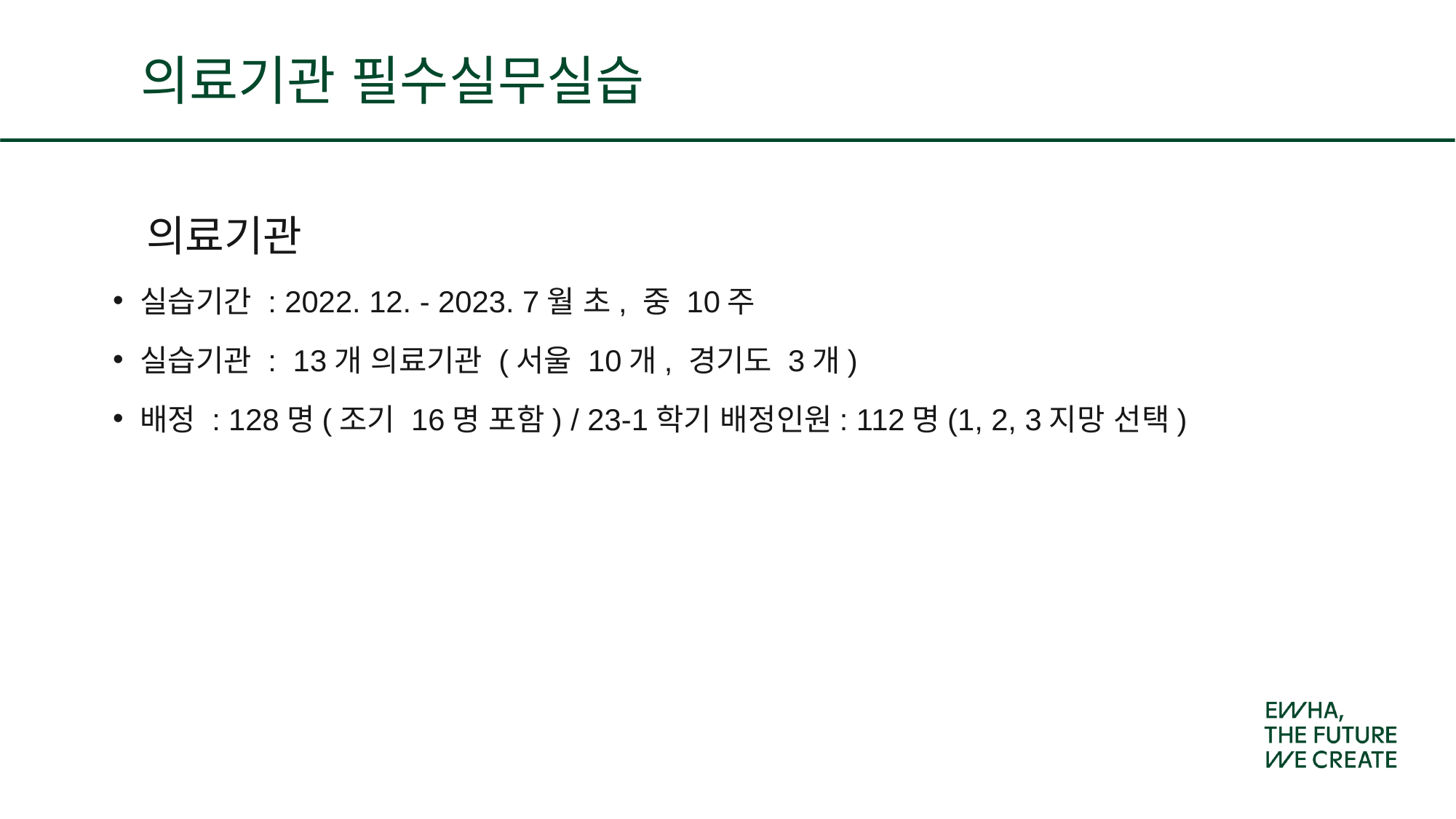

# 의료기관 필수실무실습
  의료기관
실습기간 : 2022. 12. - 2023. 7월 초, 중 10주
실습기관 :  13개 의료기관 (서울 10개, 경기도 3개)
배정 : 128명(조기 16명 포함) / 23-1학기 배정인원: 112명(1, 2, 3지망 선택)